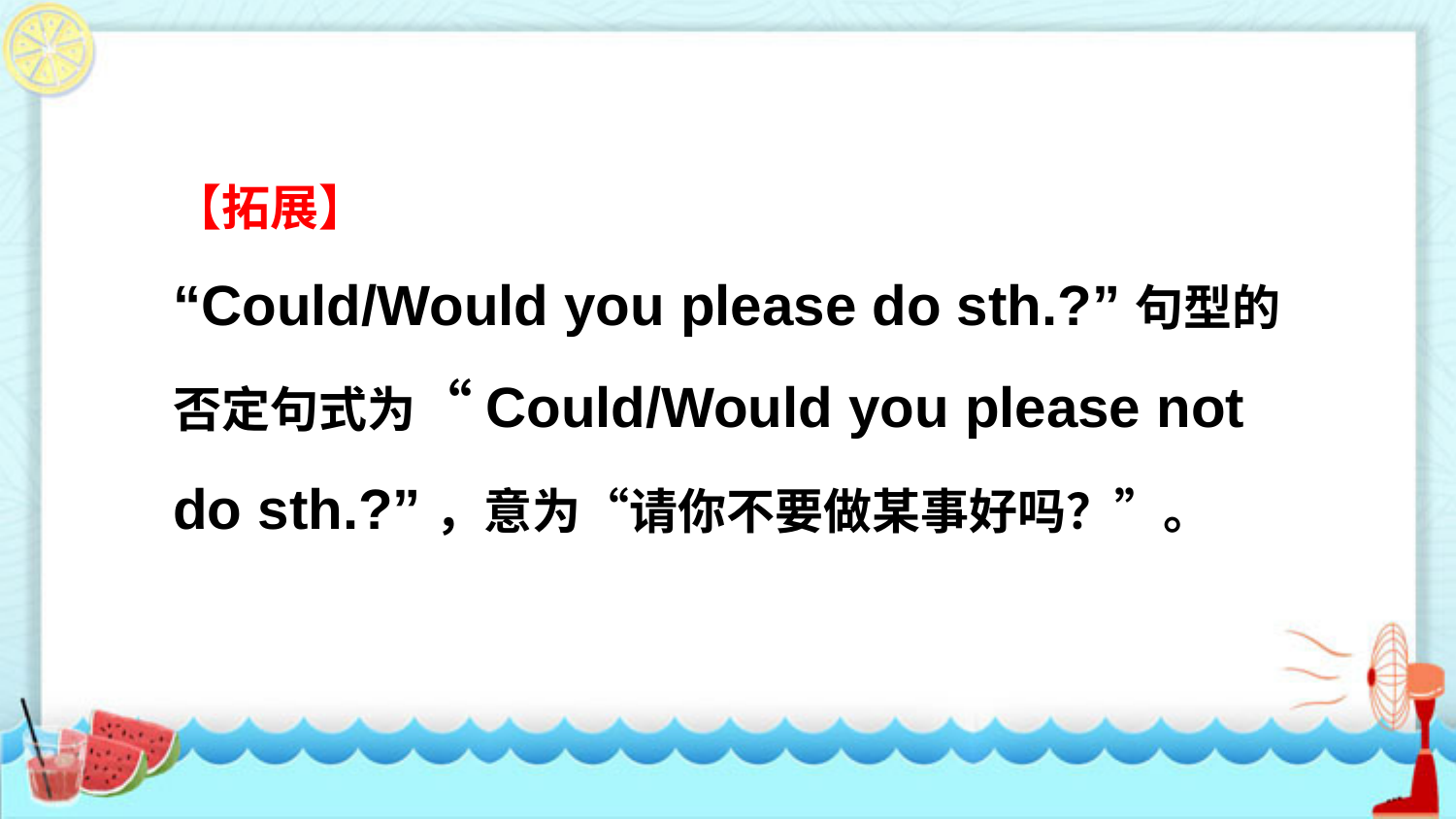

【拓展】
“Could/Would you please do sth.?”句型的否定句式为“Could/Would you please not do sth.?”，意为“请你不要做某事好吗？”。